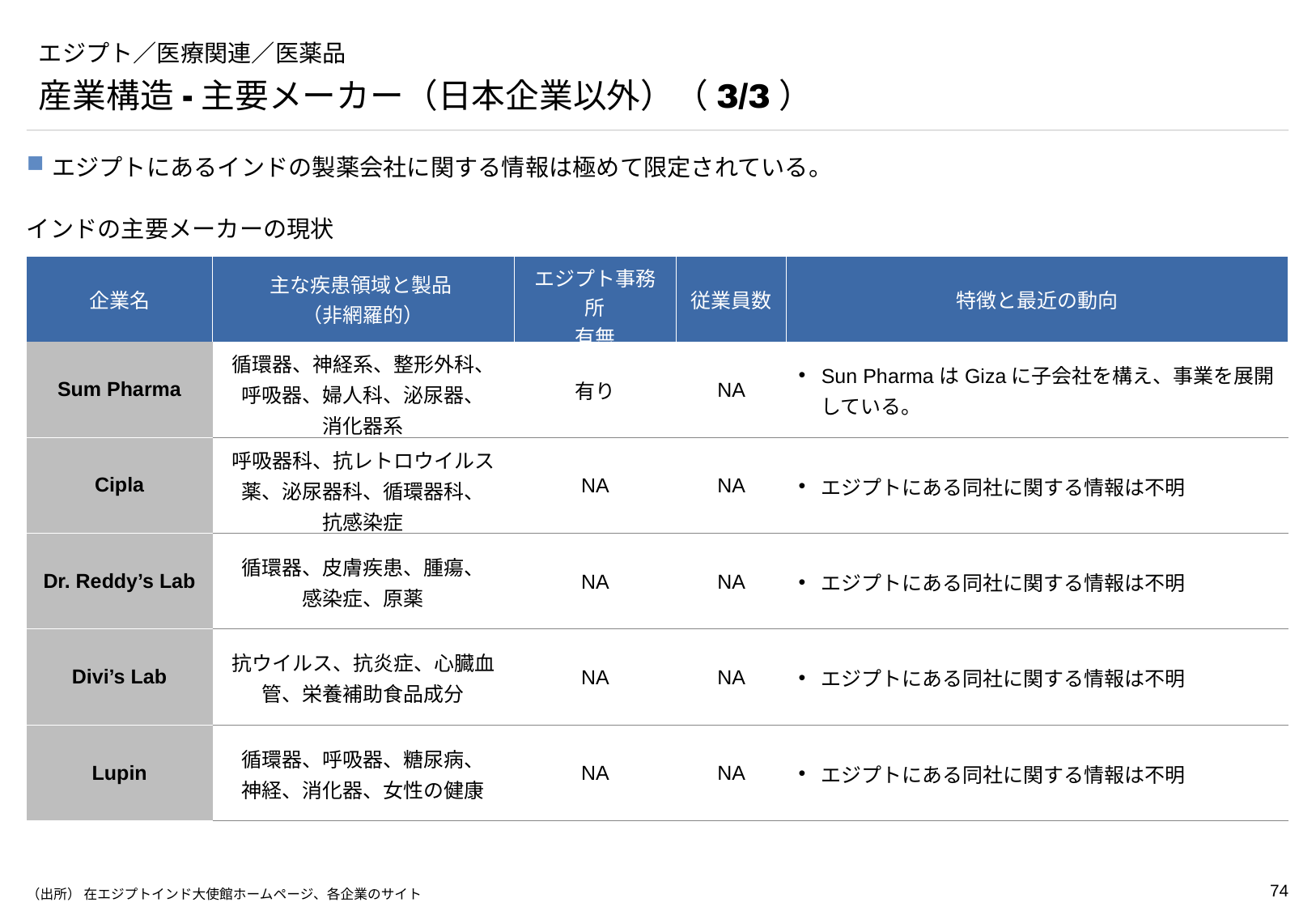

# エジプト／医療関連／医薬品
産業構造-主要メーカー（日本企業以外）（3/3）
エジプトにあるインドの製薬会社に関する情報は極めて限定されている。
インドの主要メーカーの現状
| 企業名 | 主な疾患領域と製品 （非網羅的） | エジプト事務所 有無 | 従業員数 | 特徴と最近の動向 |
| --- | --- | --- | --- | --- |
| Sum Pharma | 循環器、神経系、整形外科、 呼吸器、婦人科、泌尿器、 消化器系 | 有り | NA | Sun PharmaはGizaに子会社を構え、事業を展開している。 |
| Cipla | 呼吸器科、抗レトロウイルス薬、泌尿器科、循環器科、 抗感染症 | NA | NA | エジプトにある同社に関する情報は不明 |
| Dr. Reddy’s Lab | 循環器、皮膚疾患、腫瘍、 感染症、原薬 | NA | NA | エジプトにある同社に関する情報は不明 |
| Divi’s Lab | 抗ウイルス、抗炎症、心臓血管、栄養補助食品成分 | NA | NA | エジプトにある同社に関する情報は不明 |
| Lupin | 循環器、呼吸器、糖尿病、 神経、消化器、女性の健康 | NA | NA | エジプトにある同社に関する情報は不明 |
（出所） 在エジプトインド大使館ホームページ、各企業のサイト